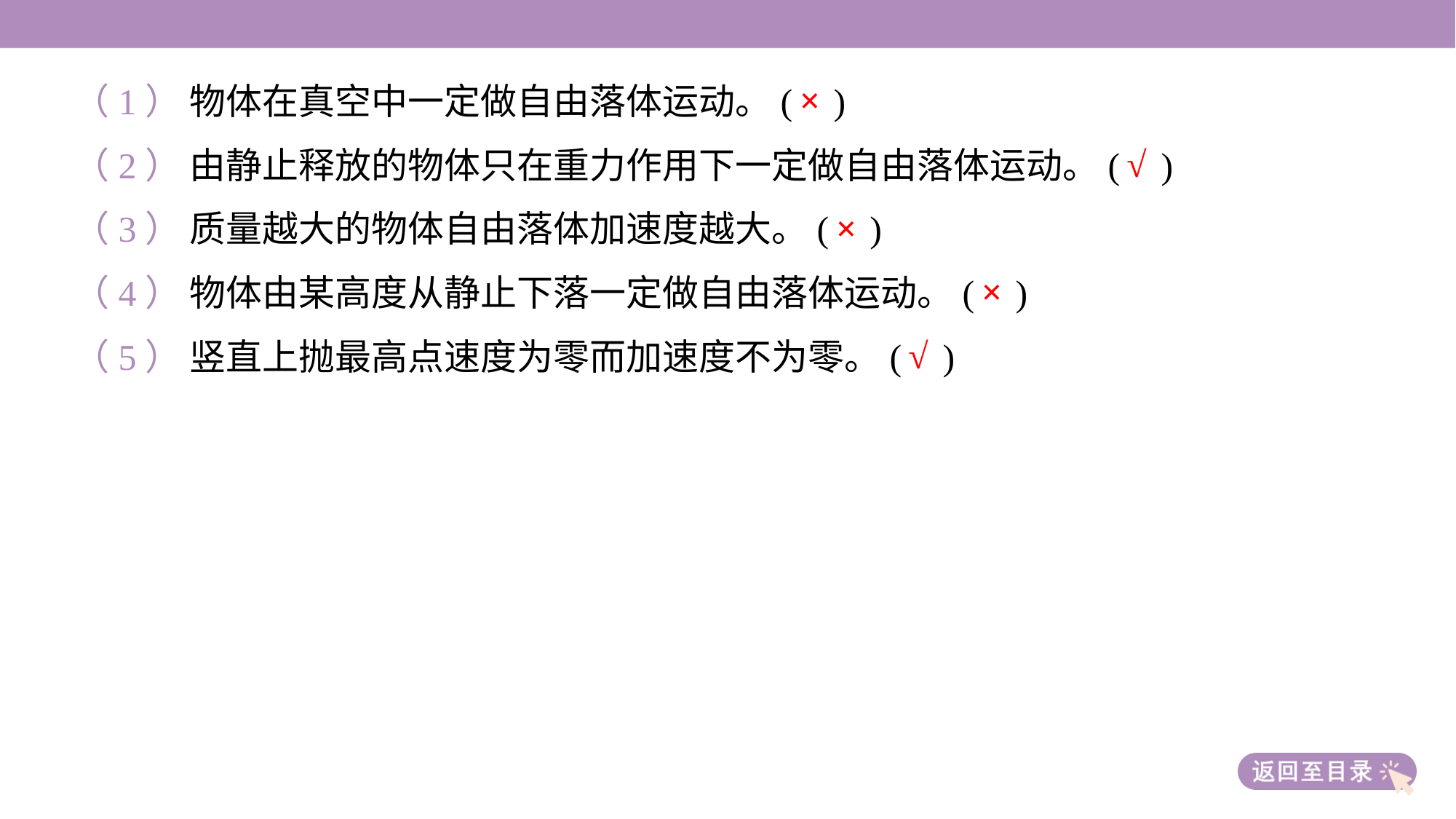

×
（1） 物体在真空中一定做自由落体运动。(    )
√
（2） 由静止释放的物体只在重力作用下一定做自由落体运动。(    )
×
（3） 质量越大的物体自由落体加速度越大。(    )
×
（4） 物体由某高度从静止下落一定做自由落体运动。(    )
√
（5） 竖直上抛最高点速度为零而加速度不为零。(    )